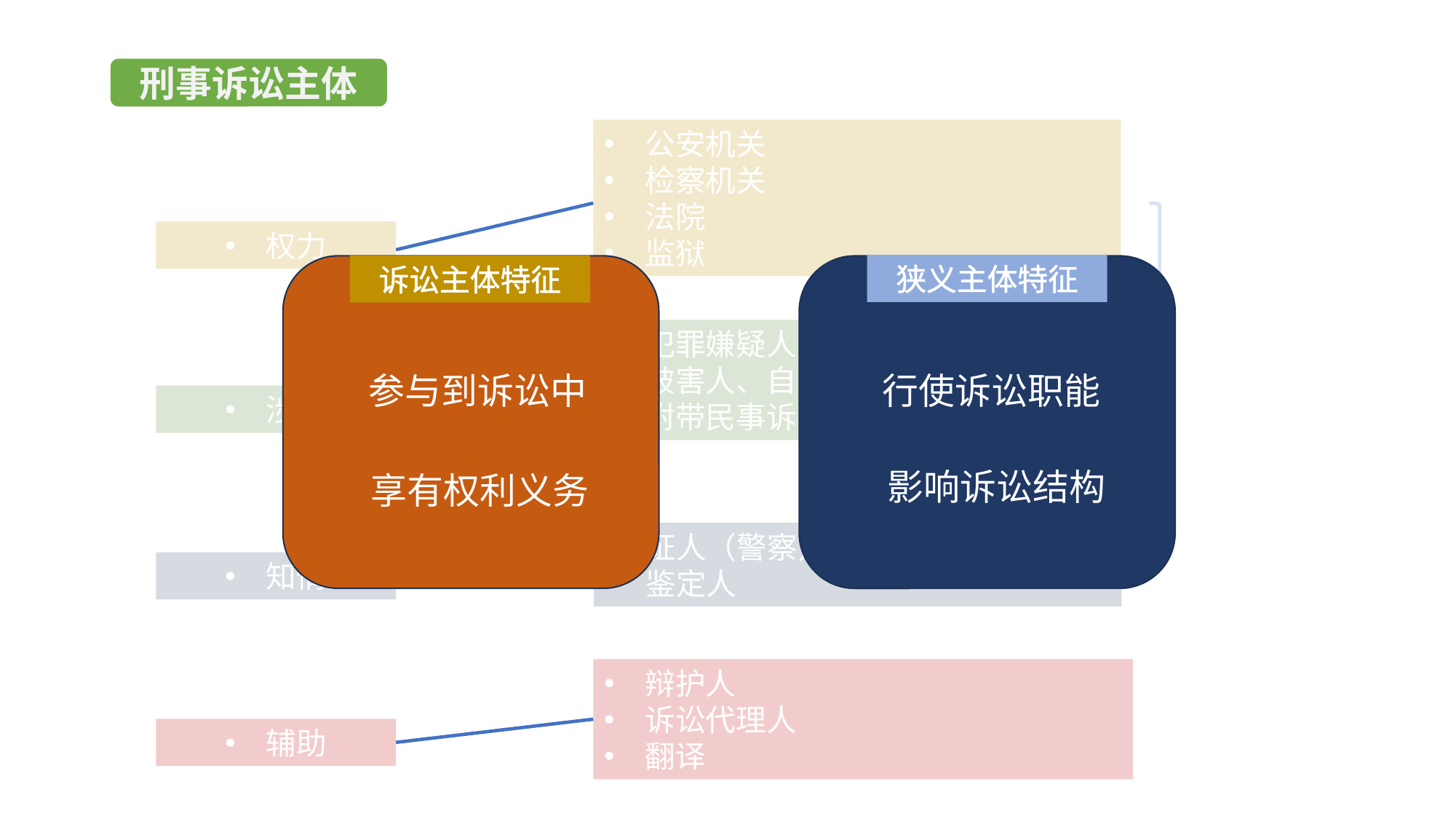

刑事诉讼主体
公安机关
检察机关
法院
监狱
狭义诉讼主体

权力
狭义主体特征
诉讼主体特征

犯罪嫌疑人、被告人
被害人、自诉人
附带民事诉讼当事人
行使诉讼职能
　参与到诉讼中
涉事
影响诉讼结构
享有权利义务
证人（警察）
鉴定人
知情
辩护人
诉讼代理人
翻译
辅助